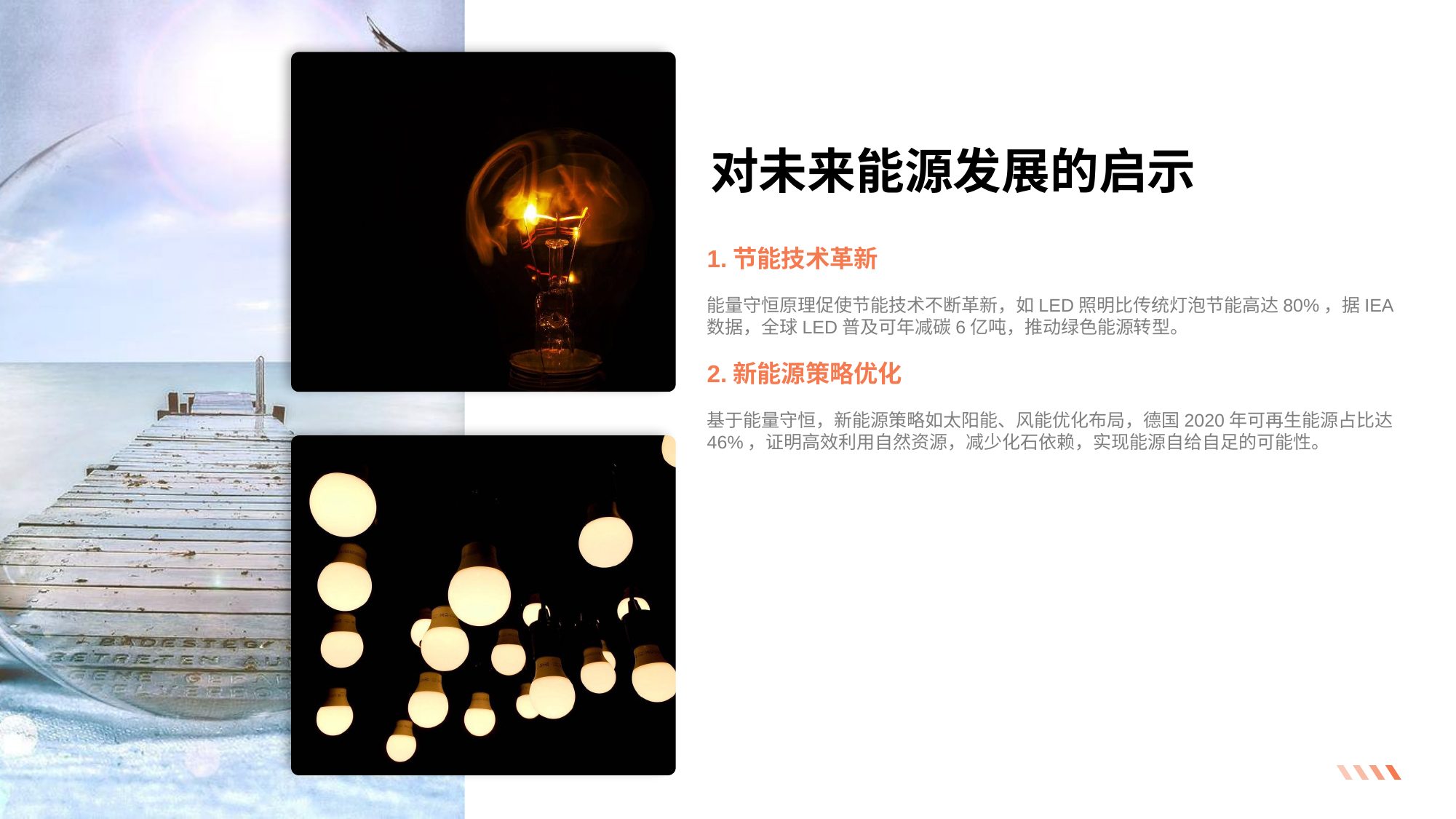

对未来能源发展的启示

1.节能技术革新
能量守恒原理促使节能技术不断革新，如LED照明比传统灯泡节能高达80%，据IEA数据，全球LED普及可年减碳6亿吨，推动绿色能源转型。
2.新能源策略优化
基于能量守恒，新能源策略如太阳能、风能优化布局，德国2020年可再生能源占比达46%，证明高效利用自然资源，减少化石依赖，实现能源自给自足的可能性。